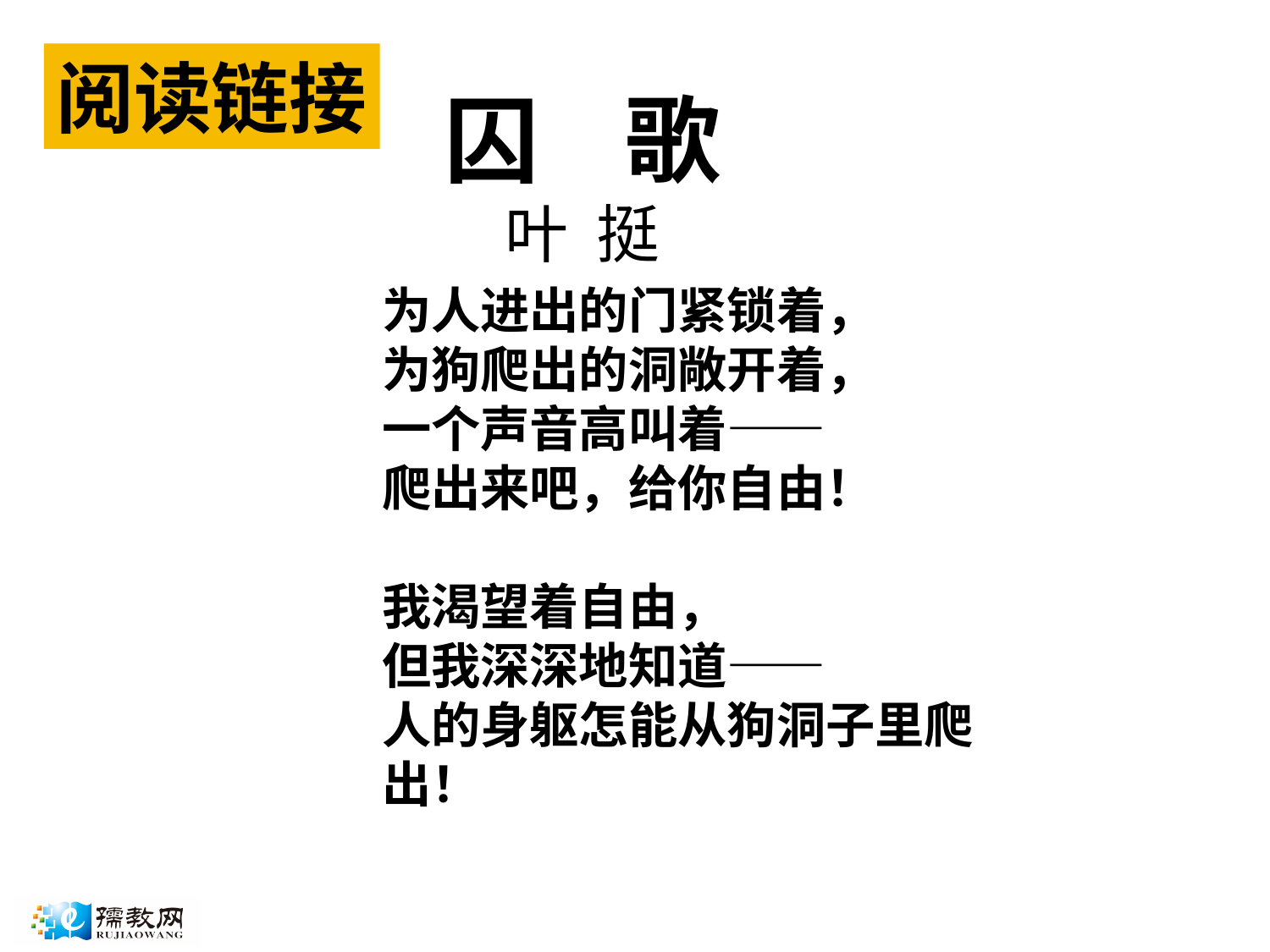

阅读链接
囚    歌
叶  挺
为人进出的门紧锁着，
为狗爬出的洞敞开着，
一个声音高叫着——
爬出来吧，给你自由！

我渴望着自由，
但我深深地知道——
人的身躯怎能从狗洞子里爬出！